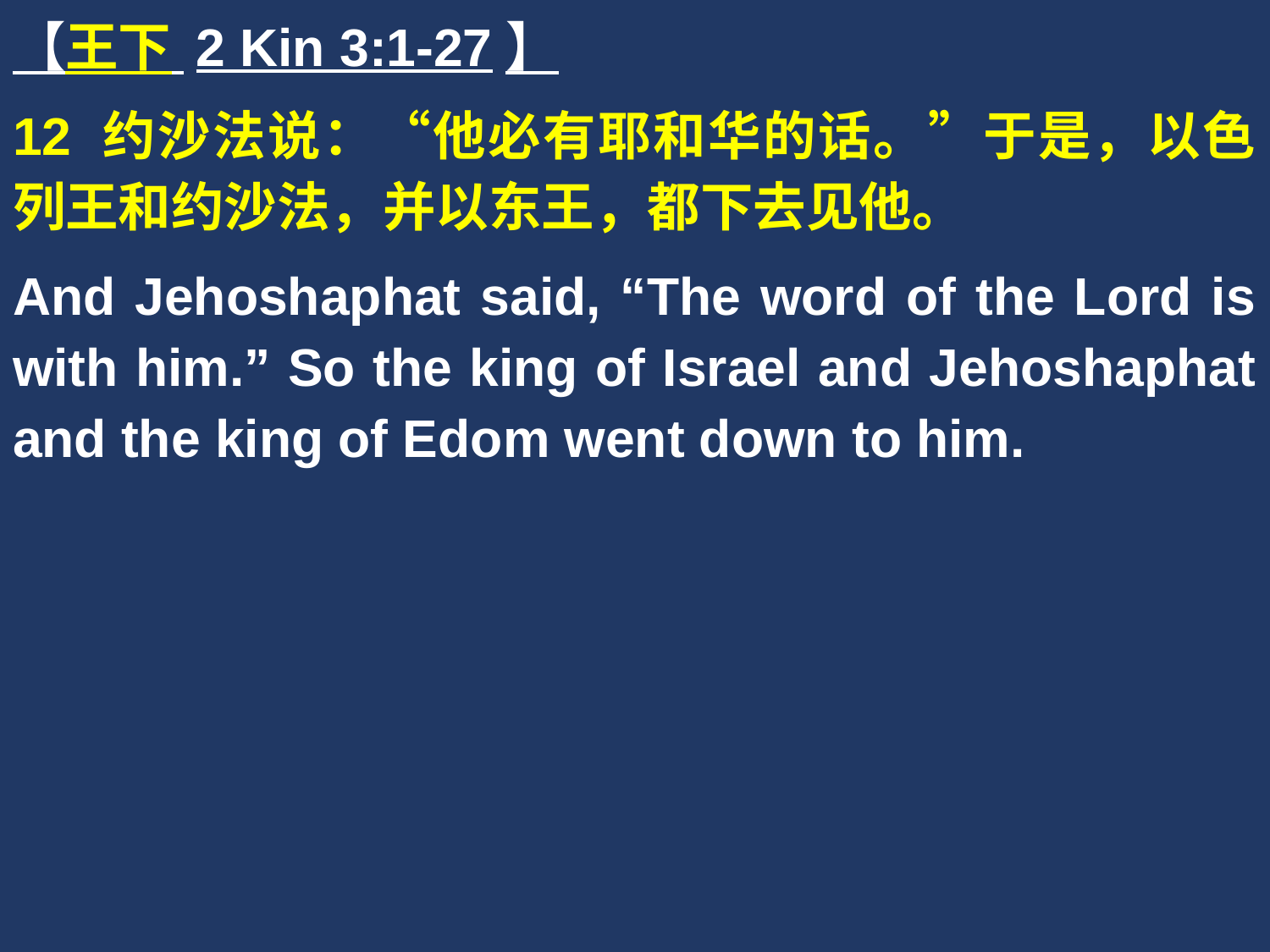

【王下 2 Kin 3:1-27】
12 约沙法说：“他必有耶和华的话。”于是，以色列王和约沙法，并以东王，都下去见他。
And Jehoshaphat said, “The word of the Lord is with him.” So the king of Israel and Jehoshaphat and the king of Edom went down to him.